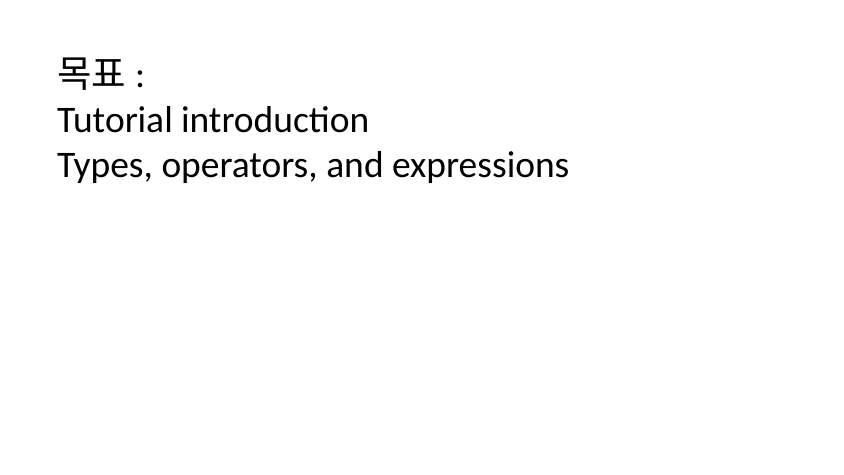

목표:
Tutorial introduction
Types, operators, and expressions